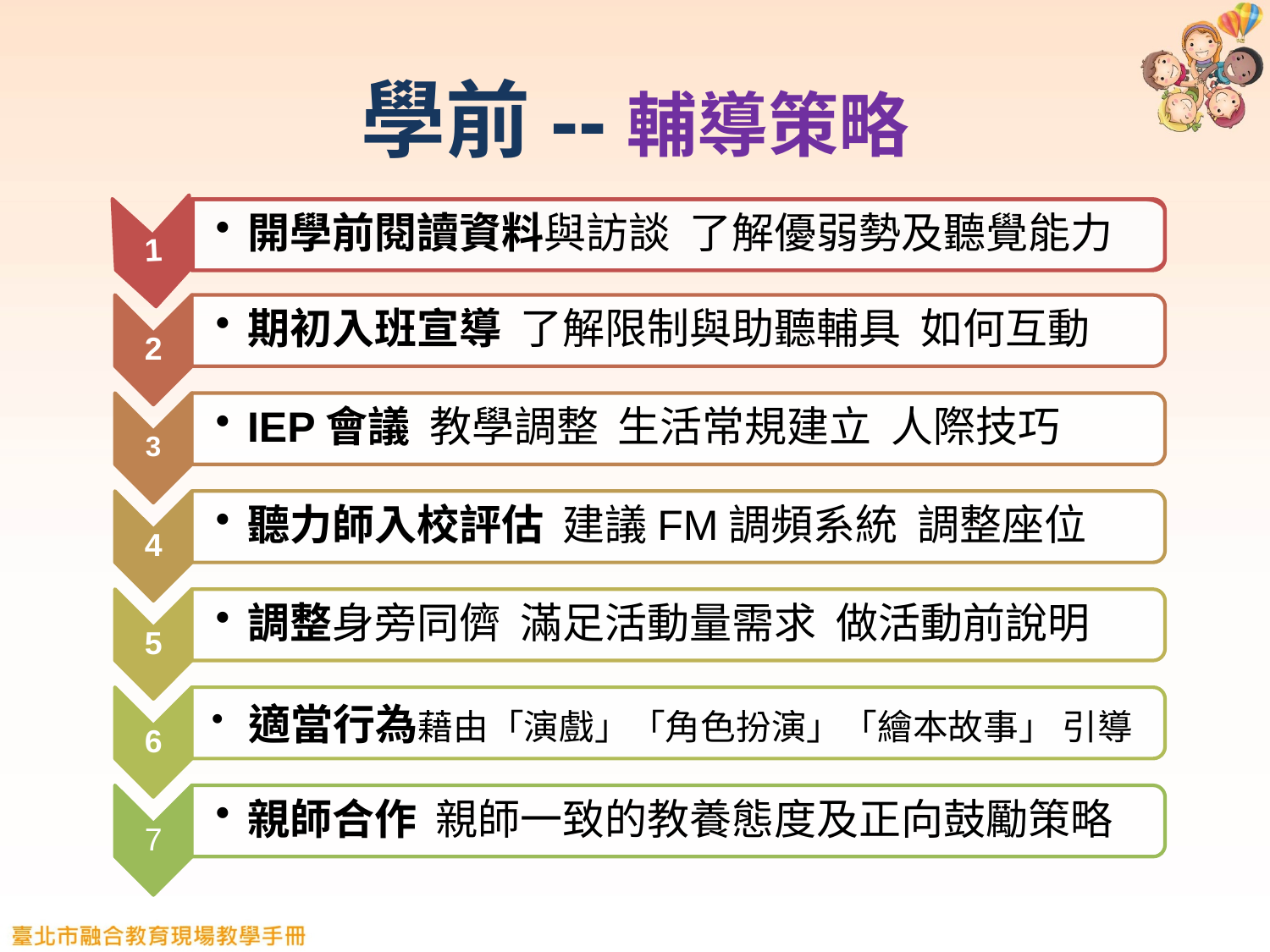

# 學前--輔導策略
1
開學前閱讀資料與訪談  了解優弱勢及聽覺能力
2
期初入班宣導  了解限制與助聽輔具  如何互動
3
IEP會議  教學調整  生活常規建立  人際技巧
4
聽力師入校評估  建議FM調頻系統  調整座位
5
調整身旁同儕  滿足活動量需求  做活動前說明
6
  適當行為藉由「演戲」「角色扮演」「繪本故事」 引導
7
親師合作  親師一致的教養態度及正向鼓勵策略